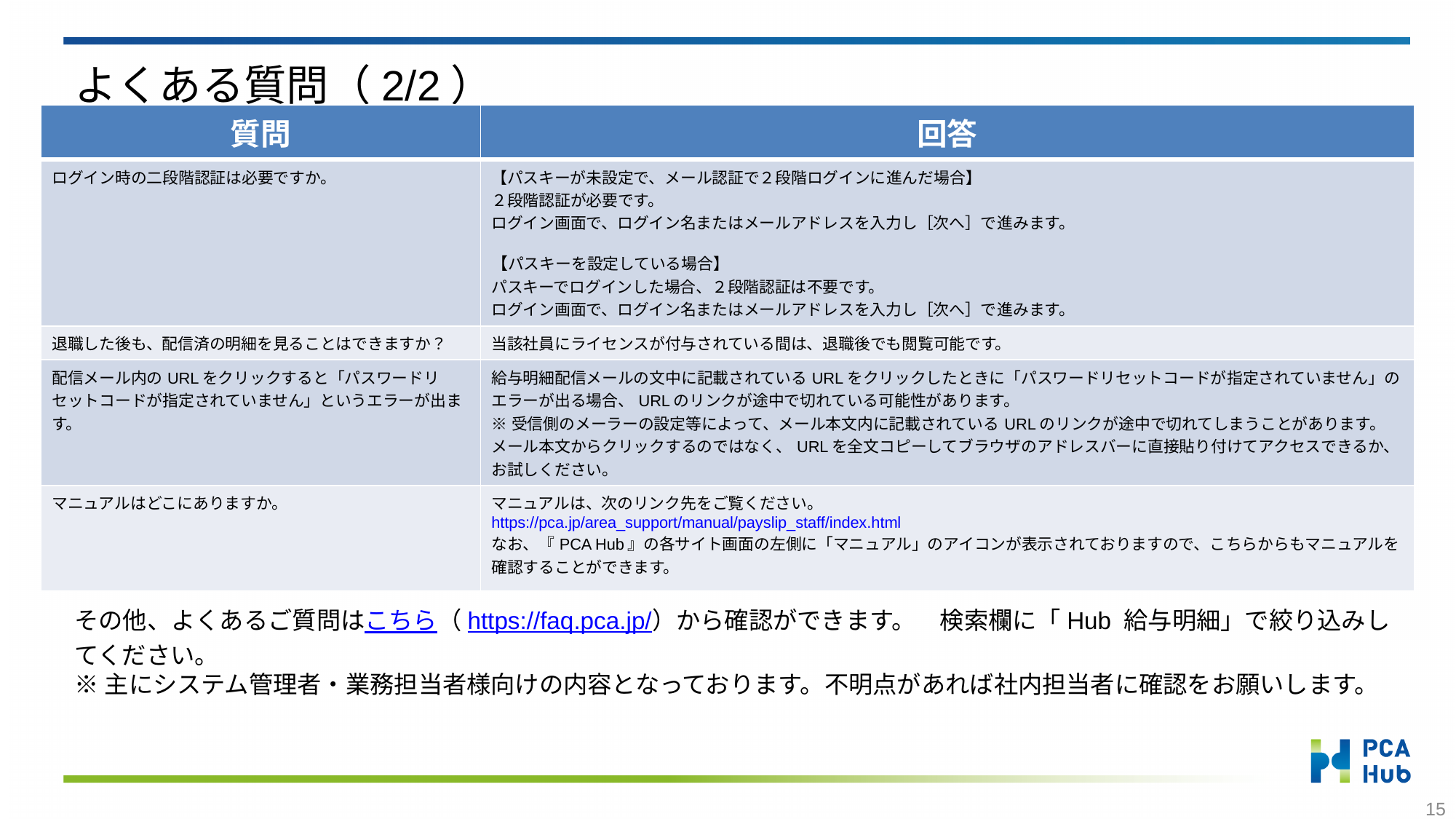

# よくある質問（2/2）
| 質問 | 回答 |
| --- | --- |
| ログイン時の二段階認証は必要ですか。 | 【パスキーが未設定で、メール認証で２段階ログインに進んだ場合】 ２段階認証が必要です。 ログイン画面で、ログイン名またはメールアドレスを入力し［次へ］で進みます。 【パスキーを設定している場合】 パスキーでログインした場合、２段階認証は不要です。 ログイン画面で、ログイン名またはメールアドレスを入力し［次へ］で進みます。 |
| 退職した後も、配信済の明細を見ることはできますか？ | 当該社員にライセンスが付与されている間は、退職後でも閲覧可能です。 |
| 配信メール内のURLをクリックすると「パスワードリセットコードが指定されていません」というエラーが出ます。 | 給与明細配信メールの文中に記載されているURLをクリックしたときに「パスワードリセットコードが指定されていません」のエラーが出る場合、URLのリンクが途中で切れている可能性があります。 ※受信側のメーラーの設定等によって、メール本文内に記載されているURLのリンクが途中で切れてしまうことがあります。 メール本文からクリックするのではなく、URLを全文コピーしてブラウザのアドレスバーに直接貼り付けてアクセスできるか、お試しください。 |
| マニュアルはどこにありますか。 | マニュアルは、次のリンク先をご覧ください。 https://pca.jp/area\_support/manual/payslip\_staff/index.html なお、『PCA Hub』の各サイト画面の左側に「マニュアル」のアイコンが表示されておりますので、こちらからもマニュアルを確認することができます。 |
その他、よくあるご質問はこちら（https://faq.pca.jp/）から確認ができます。　検索欄に「Hub 給与明細」で絞り込みしてください。
※主にシステム管理者・業務担当者様向けの内容となっております。不明点があれば社内担当者に確認をお願いします。
15